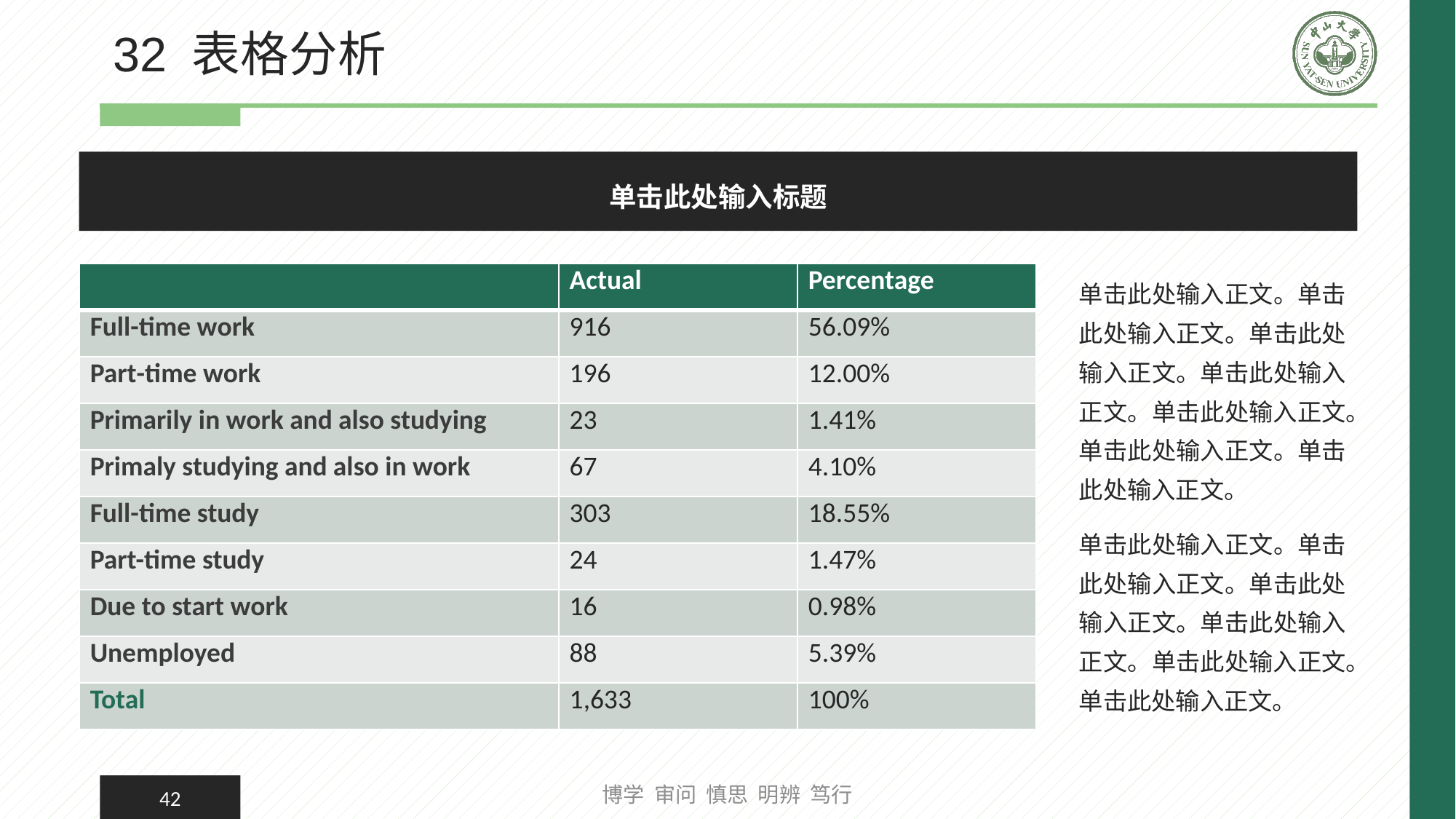

# 32 表格分析
单击此处输入标题
|  | Actual | Percentage |
| --- | --- | --- |
| Full-time work | 916 | 56.09% |
| Part-time work | 196 | 12.00% |
| Primarily in work and also studying | 23 | 1.41% |
| Primaly studying and also in work | 67 | 4.10% |
| Full-time study | 303 | 18.55% |
| Part-time study | 24 | 1.47% |
| Due to start work | 16 | 0.98% |
| Unemployed | 88 | 5.39% |
| Total | 1,633 | 100% |
单击此处输入正文。单击此处输入正文。单击此处输入正文。单击此处输入正文。单击此处输入正文。单击此处输入正文。单击此处输入正文。
单击此处输入正文。单击此处输入正文。单击此处输入正文。单击此处输入正文。单击此处输入正文。单击此处输入正文。
博学  审问  慎思  明辨  笃行
42